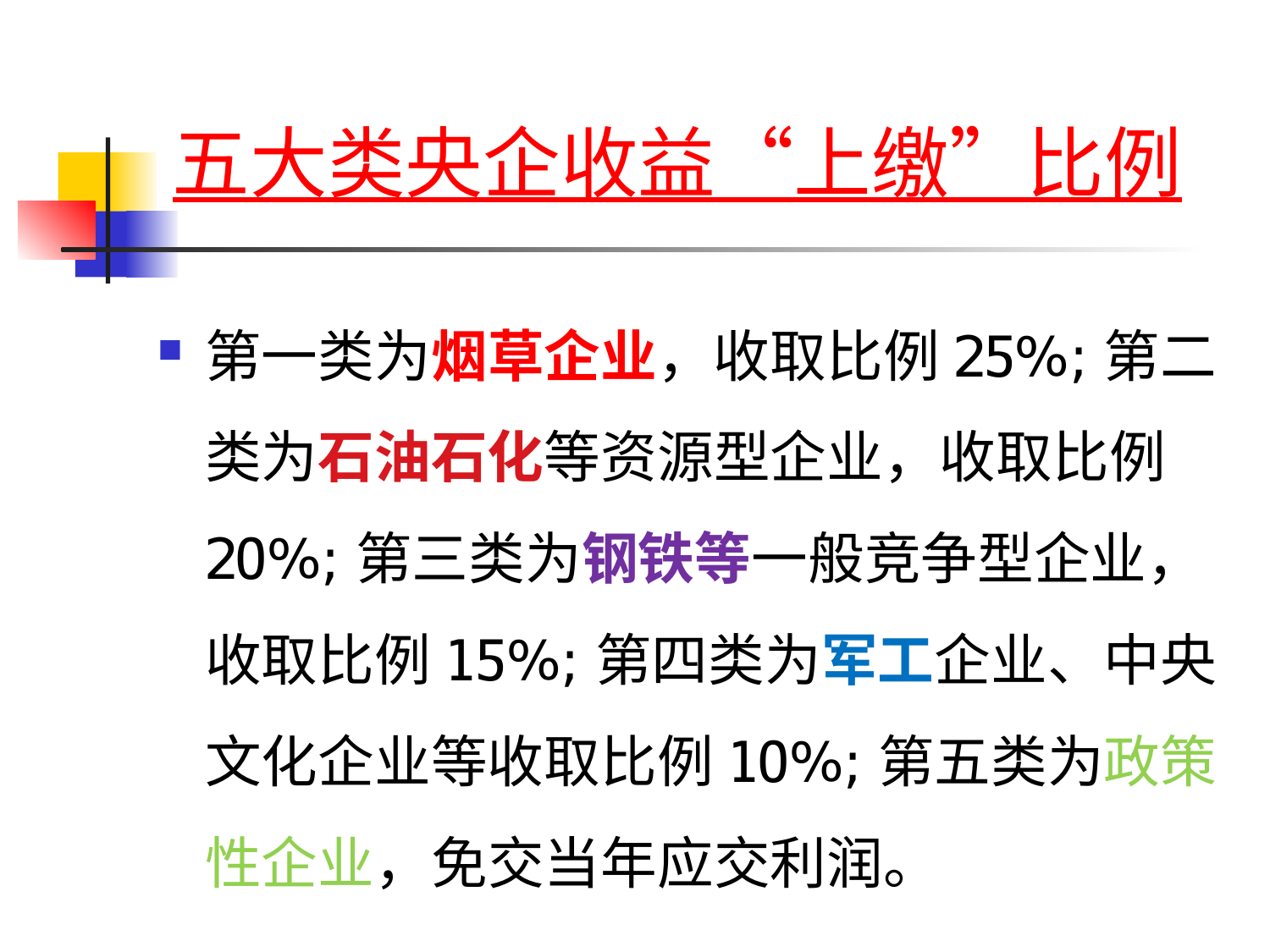

# 五大类央企收益“上缴”比例
第一类为烟草企业，收取比例25%;第二类为石油石化等资源型企业，收取比例20%;第三类为钢铁等一般竞争型企业，收取比例15%;第四类为军工企业、中央文化企业等收取比例10%;第五类为政策性企业，免交当年应交利润。